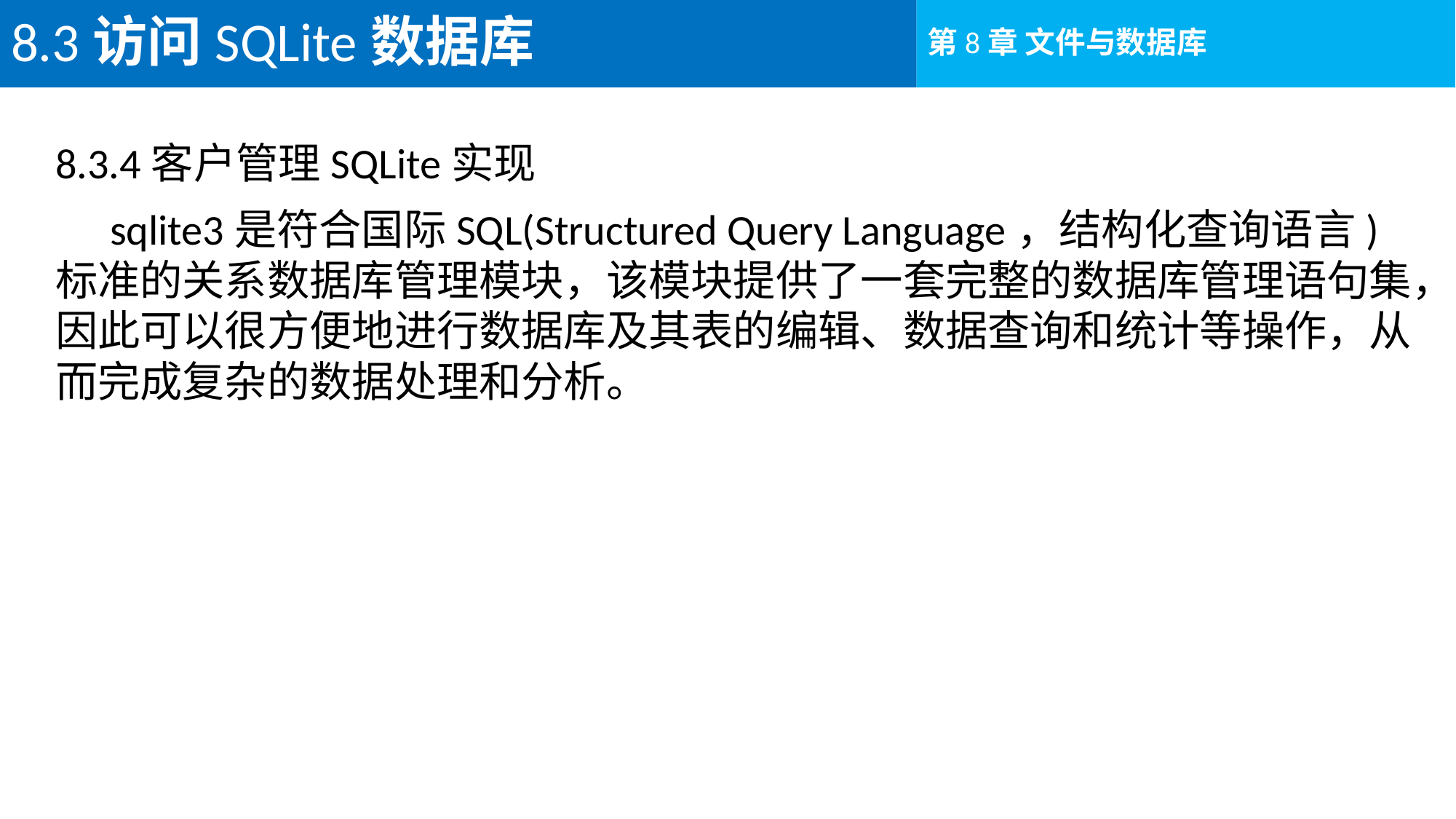

# 8.3访问SQLite数据库
8.3.4客户管理SQLite实现
sqlite3是符合国际SQL(Structured Query Language，结构化查询语言)标准的关系数据库管理模块，该模块提供了一套完整的数据库管理语句集，因此可以很方便地进行数据库及其表的编辑、数据查询和统计等操作，从而完成复杂的数据处理和分析。